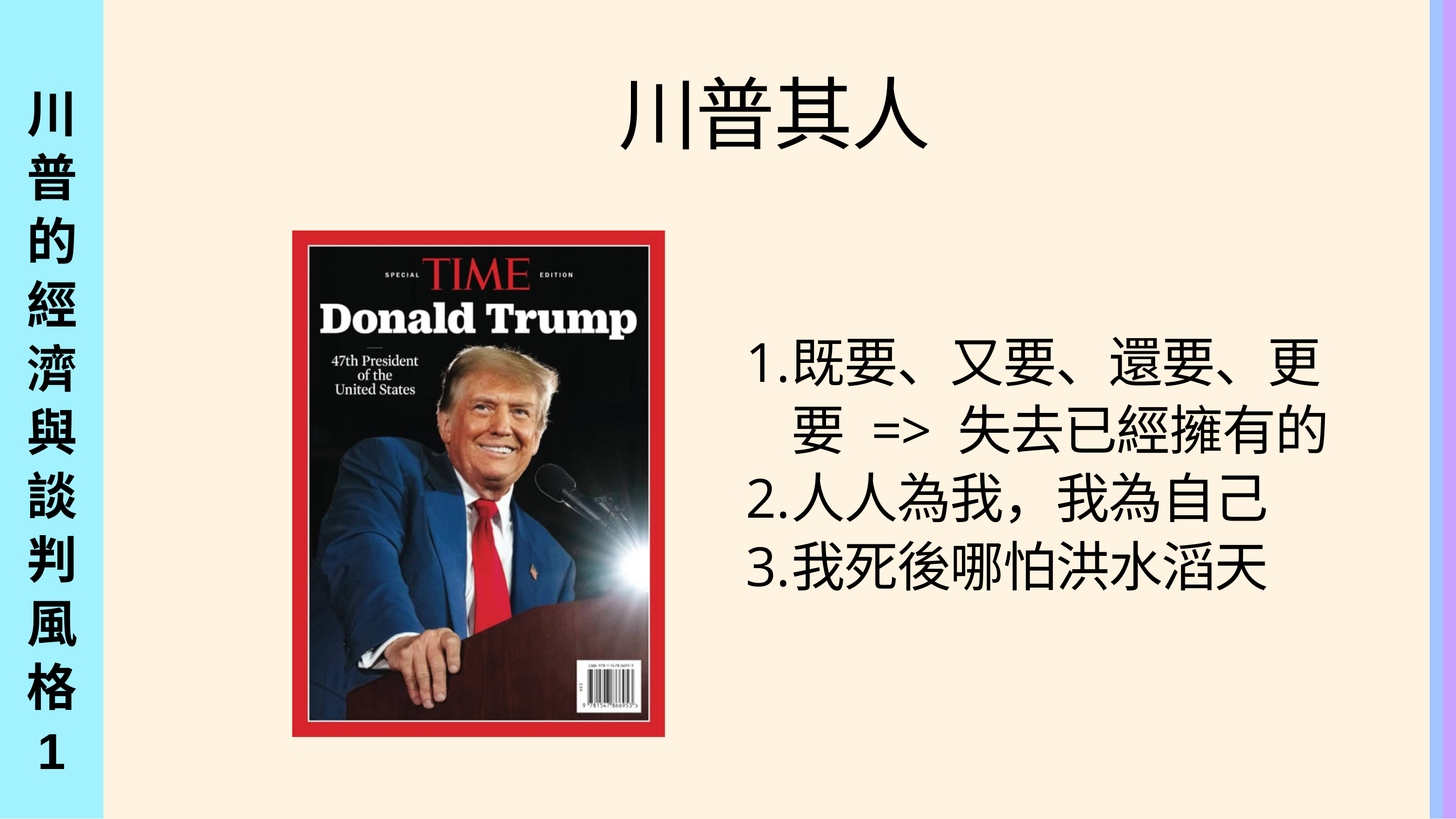

川普其人
川普的經濟與談判風格
1

既要、又要、還要、更要 => 失去已經擁有的
人人為我，我為自己
我死後哪怕洪水滔天